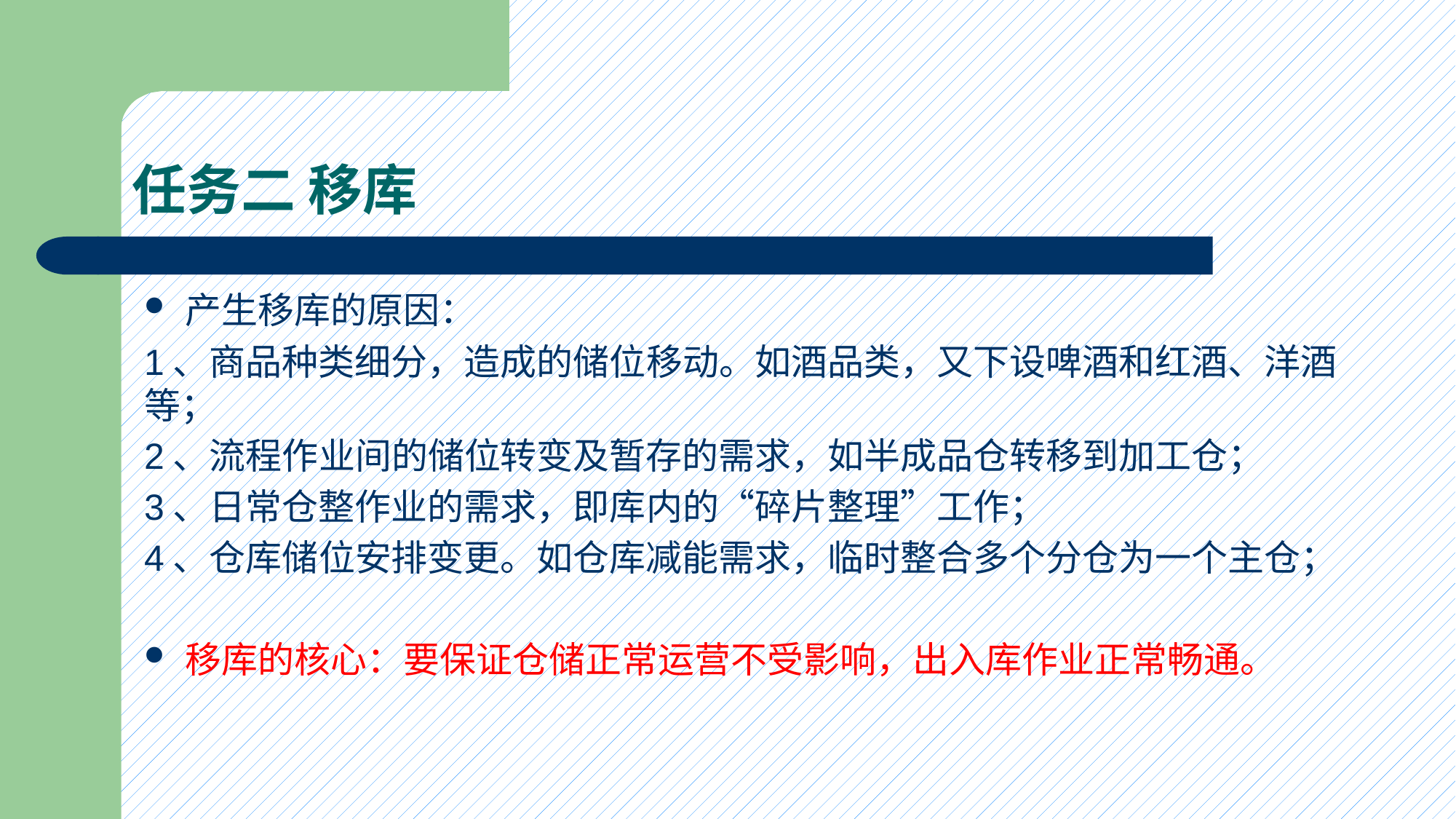

# 任务二 移库
产生移库的原因：
1、商品种类细分，造成的储位移动。如酒品类，又下设啤酒和红酒、洋酒等；
2、流程作业间的储位转变及暂存的需求，如半成品仓转移到加工仓；
3、日常仓整作业的需求，即库内的“碎片整理”工作；
4、仓库储位安排变更。如仓库减能需求，临时整合多个分仓为一个主仓；

移库的核心：要保证仓储正常运营不受影响，出入库作业正常畅通。